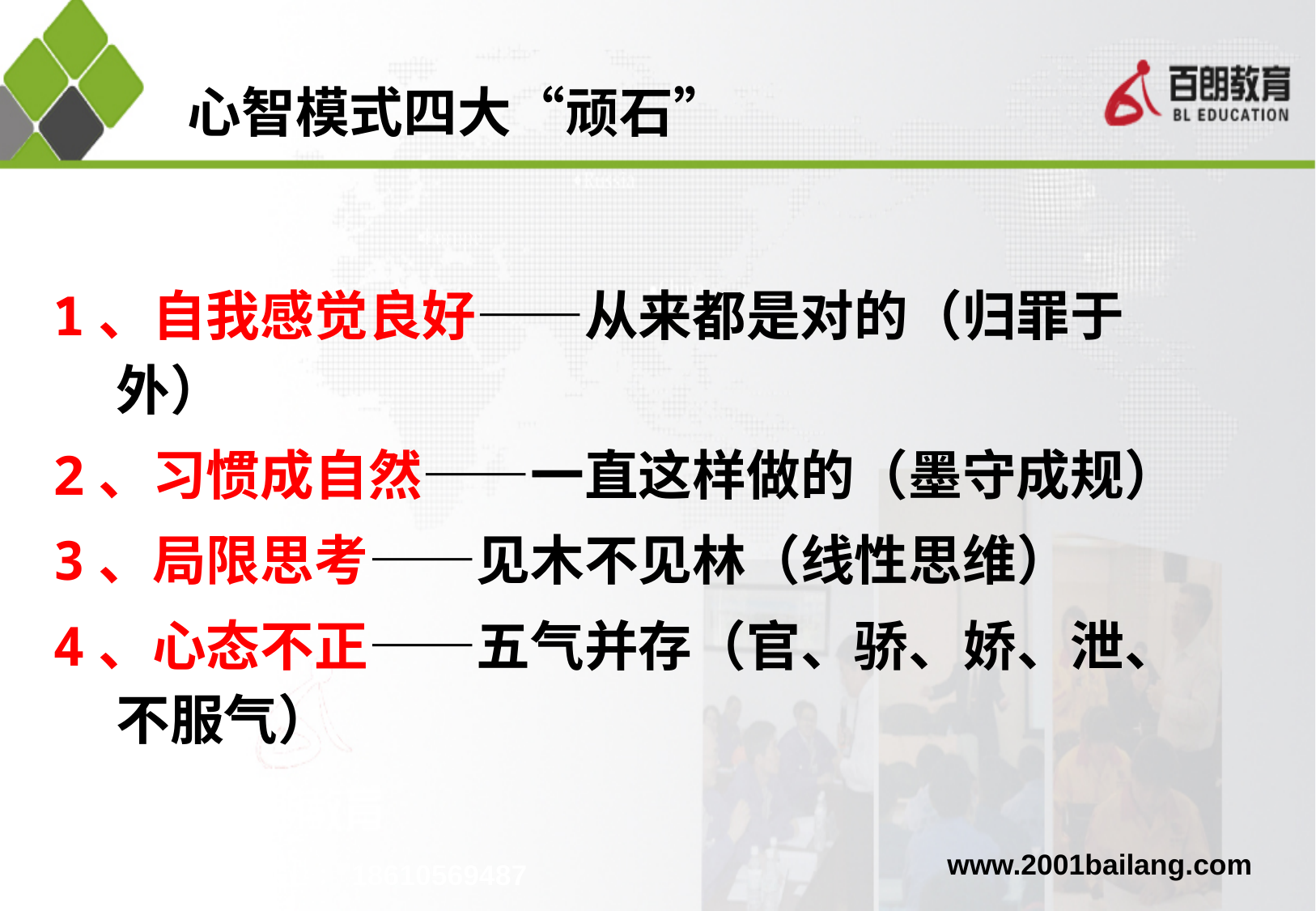

# 心智模式四大“顽石”

1、自我感觉良好——从来都是对的（归罪于外）
2、习惯成自然——一直这样做的（墨守成规）
3、局限思考——见木不见林（线性思维）
4、心态不正——五气并存（官、骄、娇、泄、不服气）